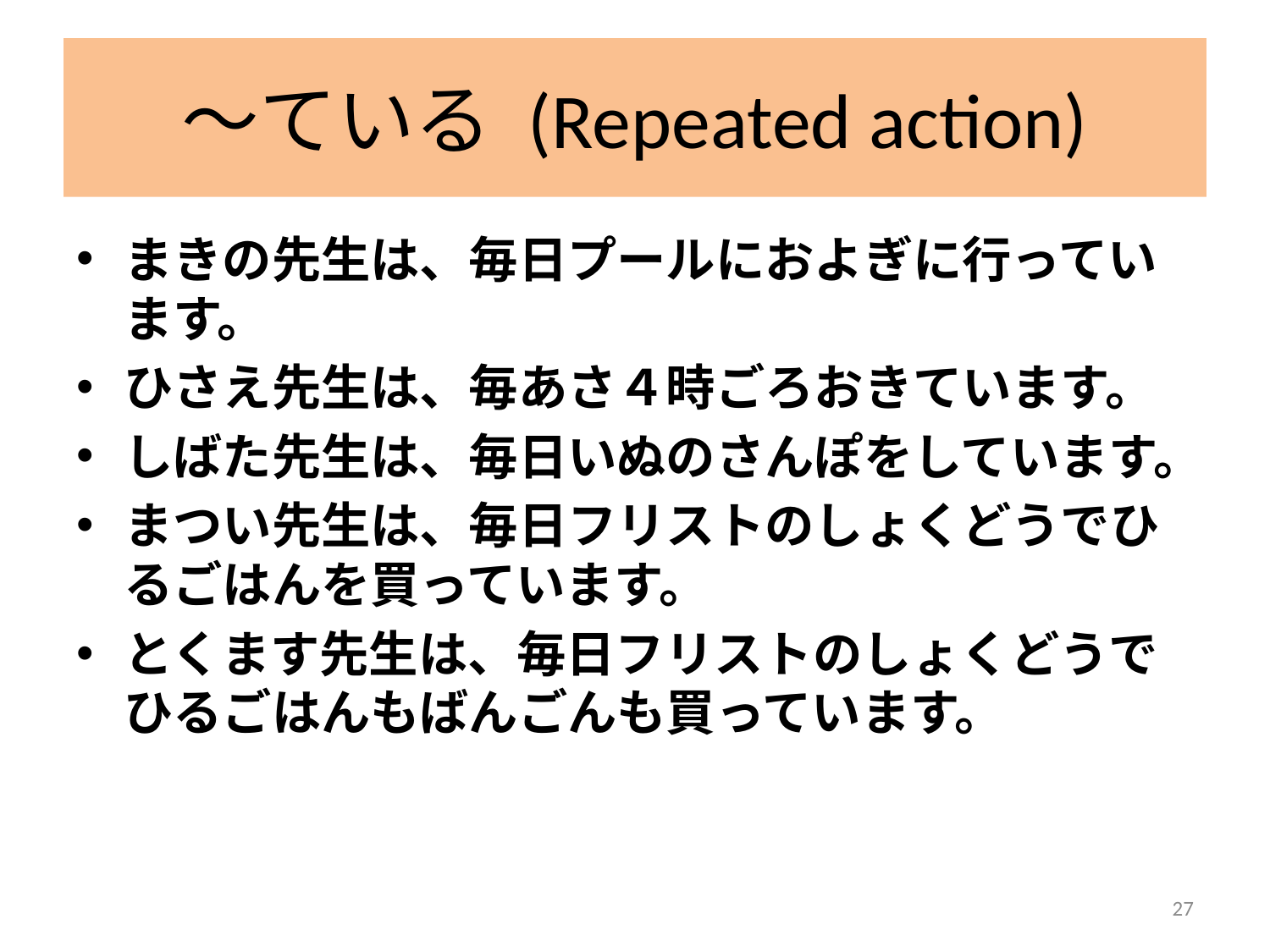

# ～ている (Repeated action)
まきの先生は、毎日プールにおよぎに行っています。
ひさえ先生は、毎あさ４時ごろおきています。
しばた先生は、毎日いぬのさんぽをしています。
まつい先生は、毎日フリストのしょくどうでひるごはんを買っています。
とくます先生は、毎日フリストのしょくどうでひるごはんもばんごんも買っています。

27